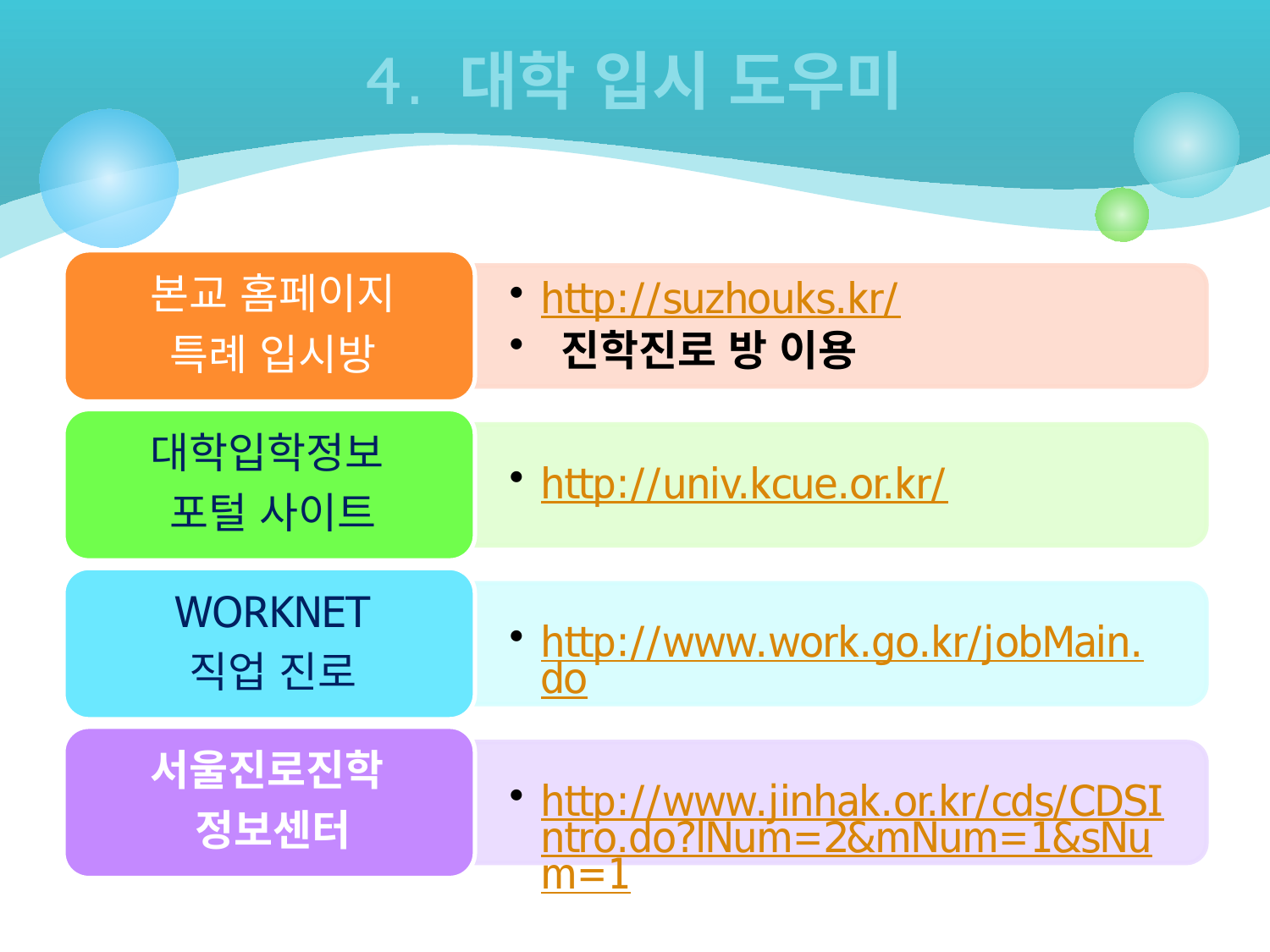

# 4. 대학 입시 도우미
http://suzhouks.kr/
 진학진로 방 이용
본교 홈페이지
특례 입시방
http://univ.kcue.or.kr/
대학입학정보
포털 사이트
http://www.work.go.kr/jobMain.do
WORKNET
직업 진로
http://www.jinhak.or.kr/cds/CDSIntro.do?lNum=2&mNum=1&sNum=1
서울진로진학
정보센터